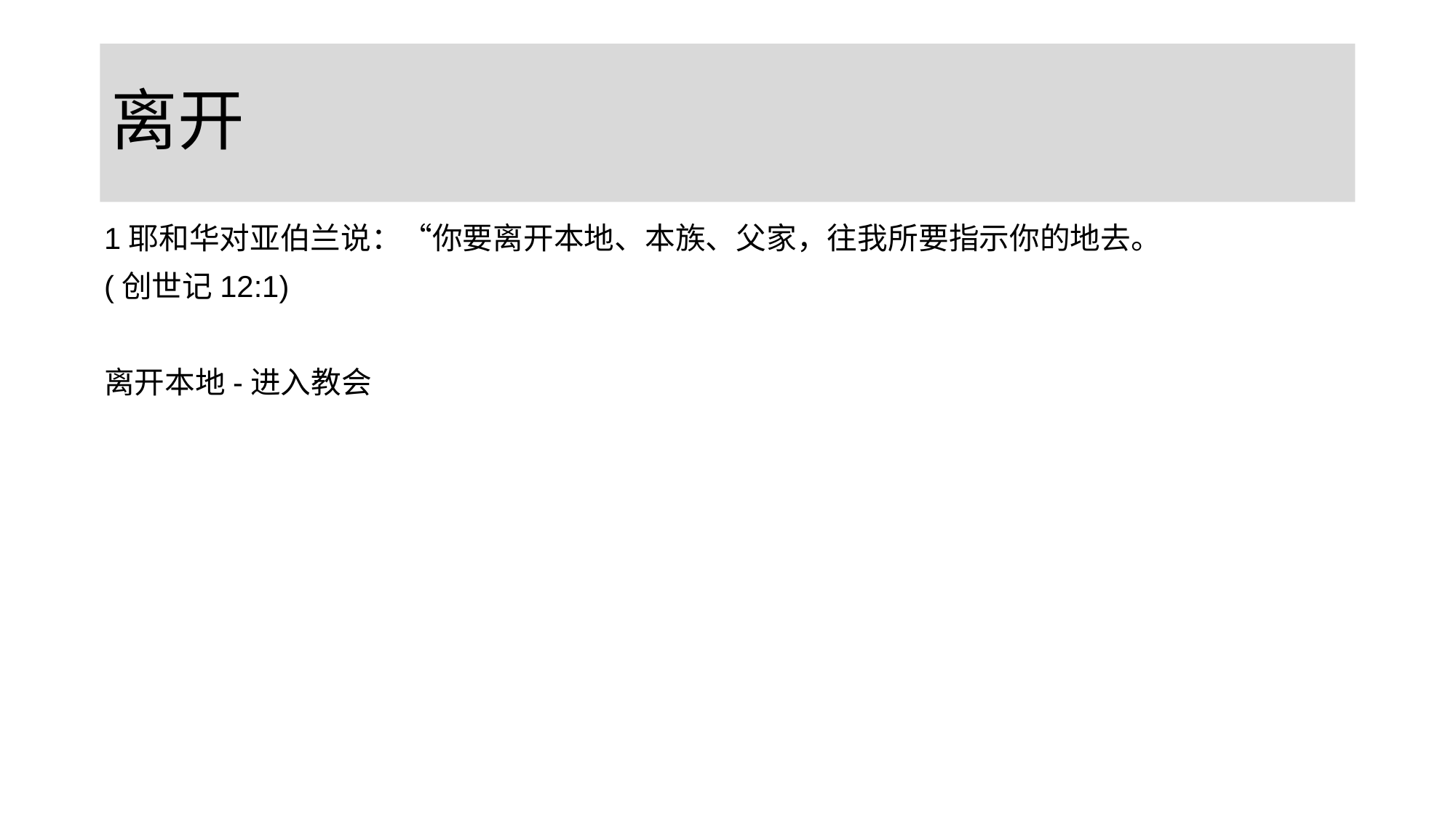

# 离开
1耶和华对亚伯兰说：“你要离开本地、本族、父家，往我所要指示你的地去。
(创世记12:1)

离开本地-进入教会